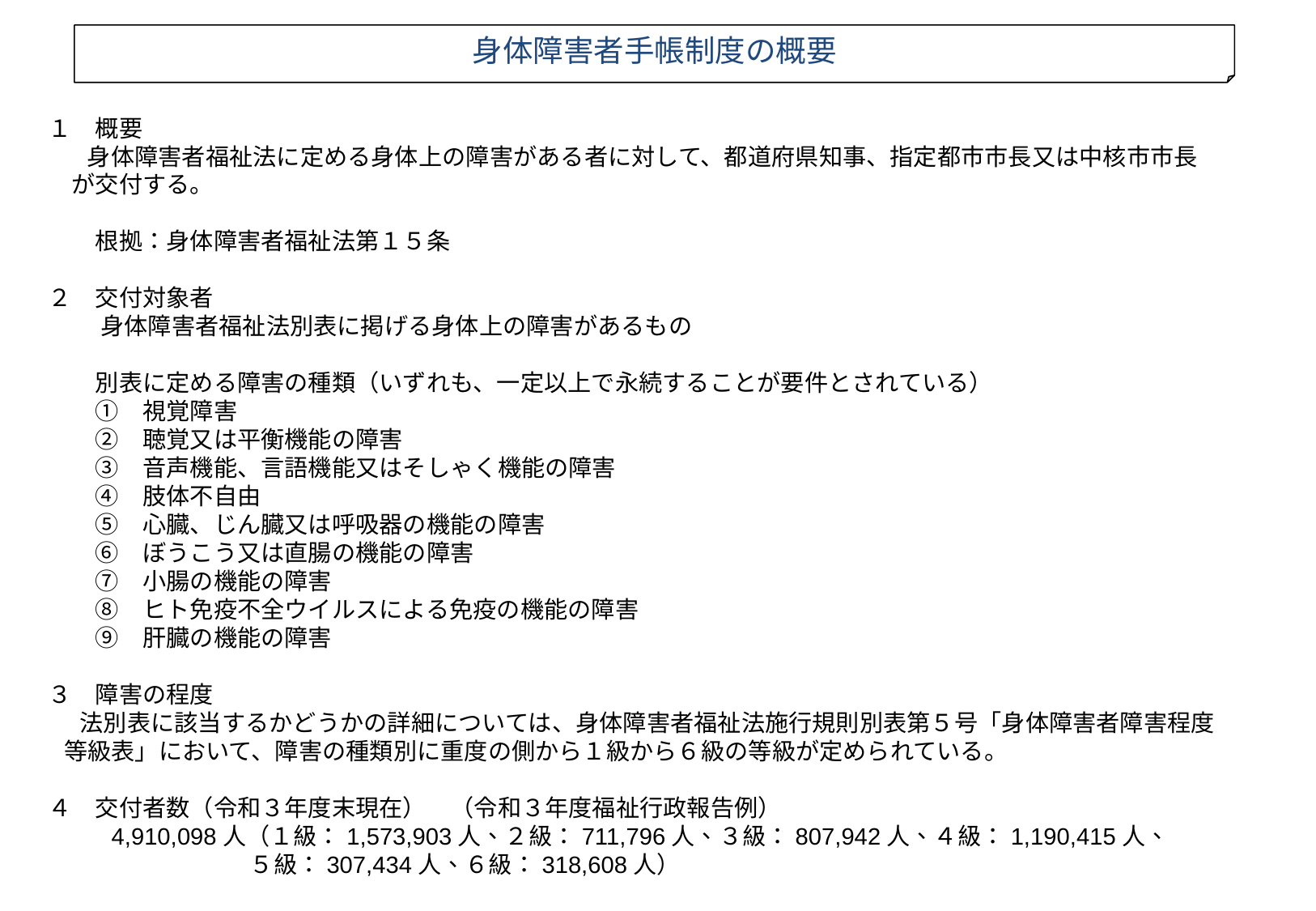

身体障害者手帳制度の概要
１　概要
　   身体障害者福祉法に定める身体上の障害がある者に対して、都道府県知事、指定都市市長又は中核市市長
　が交付する。

　　根拠：身体障害者福祉法第１５条

２　交付対象者
　　 身体障害者福祉法別表に掲げる身体上の障害があるもの

　　別表に定める障害の種類（いずれも、一定以上で永続することが要件とされている）
　　①　視覚障害
　　②　聴覚又は平衡機能の障害
　　③　音声機能、言語機能又はそしゃく機能の障害
　　④　肢体不自由
　　⑤　心臓、じん臓又は呼吸器の機能の障害
　　⑥　ぼうこう又は直腸の機能の障害
　　⑦　小腸の機能の障害
　　⑧　ヒト免疫不全ウイルスによる免疫の機能の障害
　　⑨　肝臓の機能の障害

３　障害の程度
     法別表に該当するかどうかの詳細については、身体障害者福祉法施行規則別表第５号「身体障害者障害程度
  等級表」において、障害の種類別に重度の側から１級から６級の等級が定められている。

４　交付者数（令和３年度末現在）　（令和３年度福祉行政報告例）
　  　4,910,098人（１級：1,573,903人、２級：711,796人、３級：807,942人、４級：1,190,415人、
　５級：307,434人、６級：318,608人）